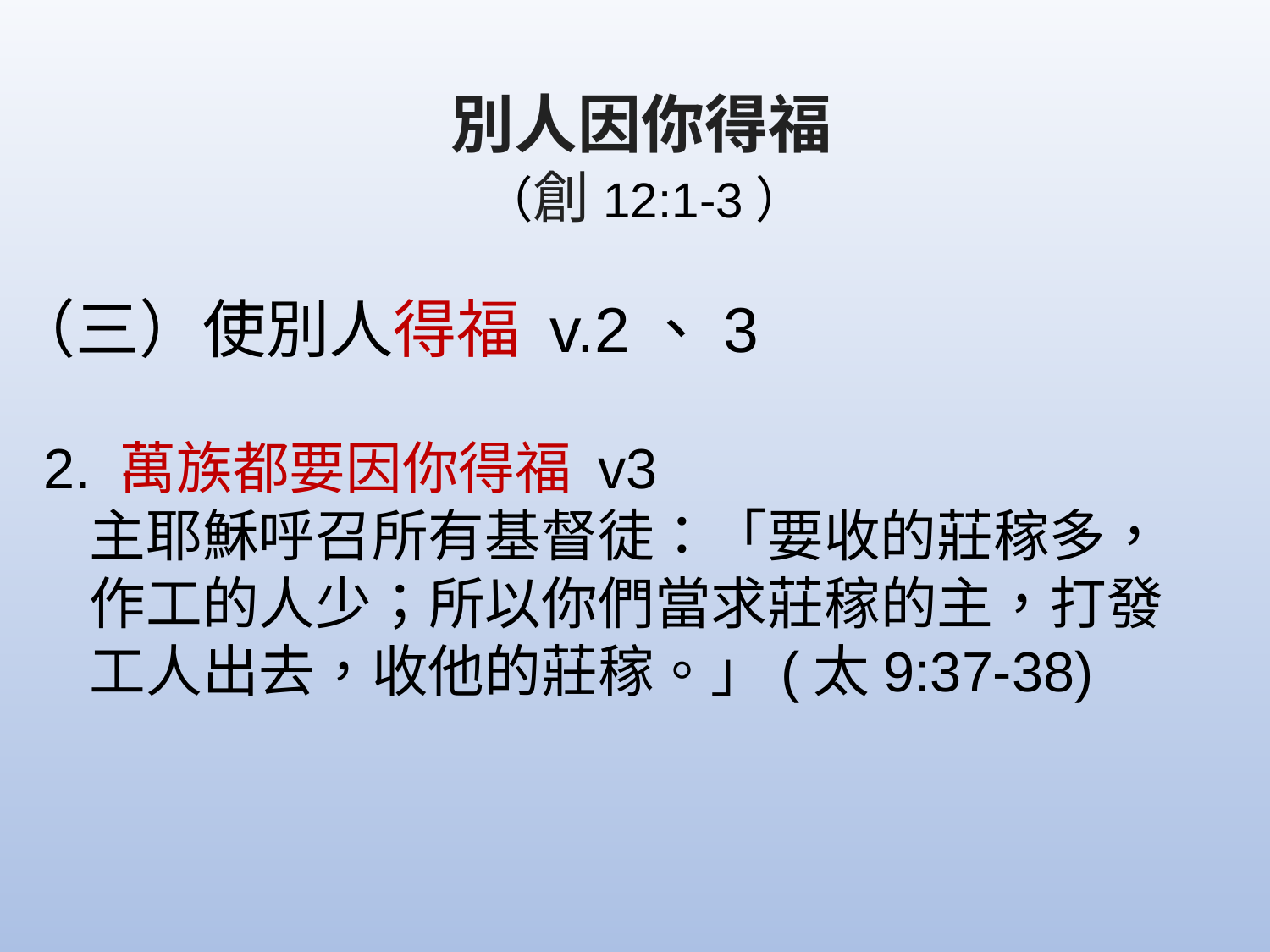

別人因你得福
		      	       （創12:1-3）

（三）使別人得福 v.2、3

  2. 萬族都要因你得福 v3
     主耶穌呼召所有基督徒：「要收的莊稼多，
     作工的人少；所以你們當求莊稼的主，打發
     工人出去，收他的莊稼。」(太9:37-38)